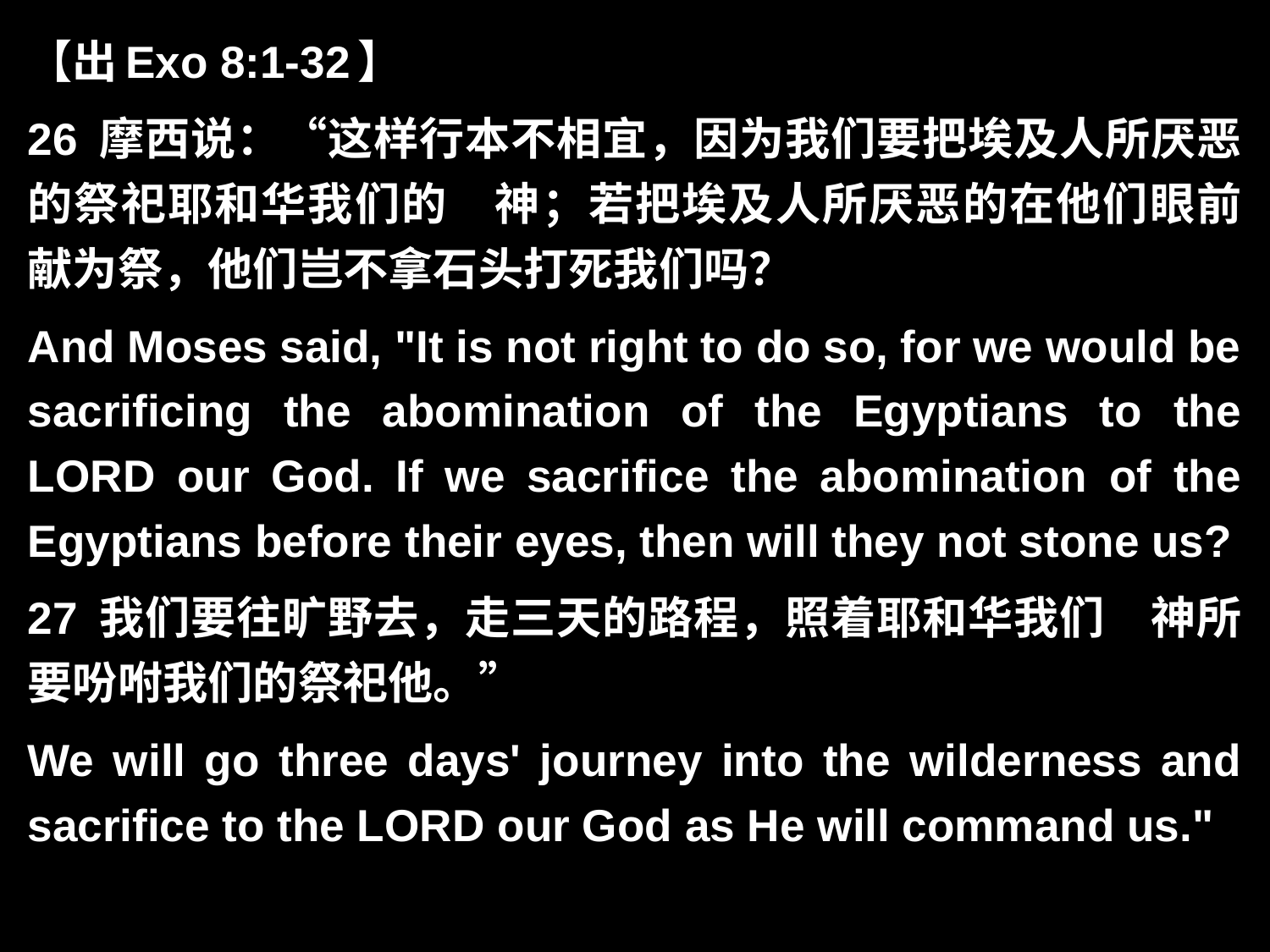

【出Exo 8:1-32】
26 摩西说：“这样行本不相宜，因为我们要把埃及人所厌恶的祭祀耶和华我们的　神；若把埃及人所厌恶的在他们眼前献为祭，他们岂不拿石头打死我们吗？
And Moses said, "It is not right to do so, for we would be sacrificing the abomination of the Egyptians to the LORD our God. If we sacrifice the abomination of the Egyptians before their eyes, then will they not stone us?
27 我们要往旷野去，走三天的路程，照着耶和华我们　神所要吩咐我们的祭祀他。”
We will go three days' journey into the wilderness and sacrifice to the LORD our God as He will command us."